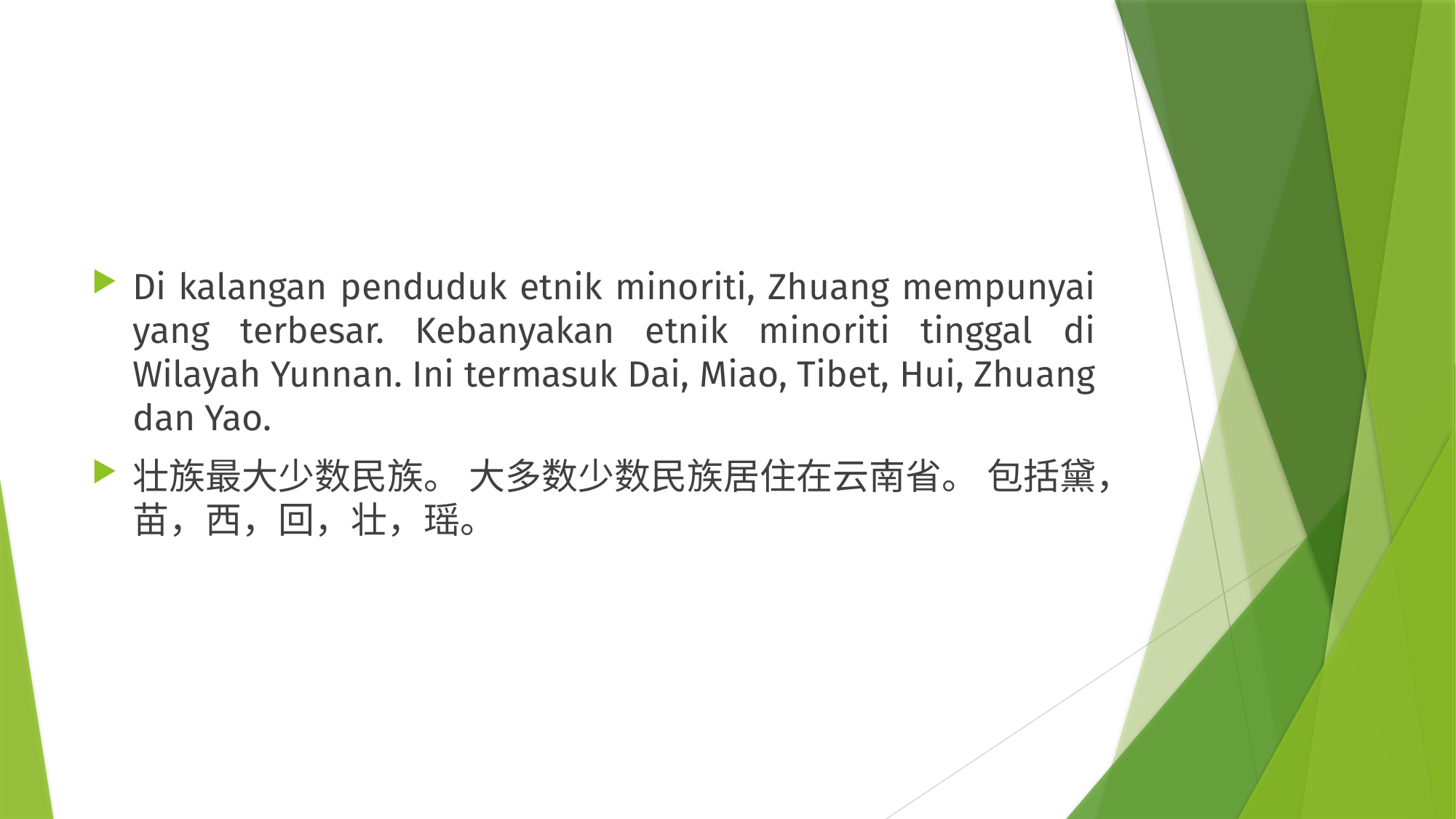

#
Di kalangan penduduk etnik minoriti, Zhuang mempunyai yang terbesar. Kebanyakan etnik minoriti tinggal di Wilayah Yunnan. Ini termasuk Dai, Miao, Tibet, Hui, Zhuang dan Yao.
壮族最大少数民族。 大多数少数民族居住在云南省。 包括黛，苗，西，回，壮，瑶。